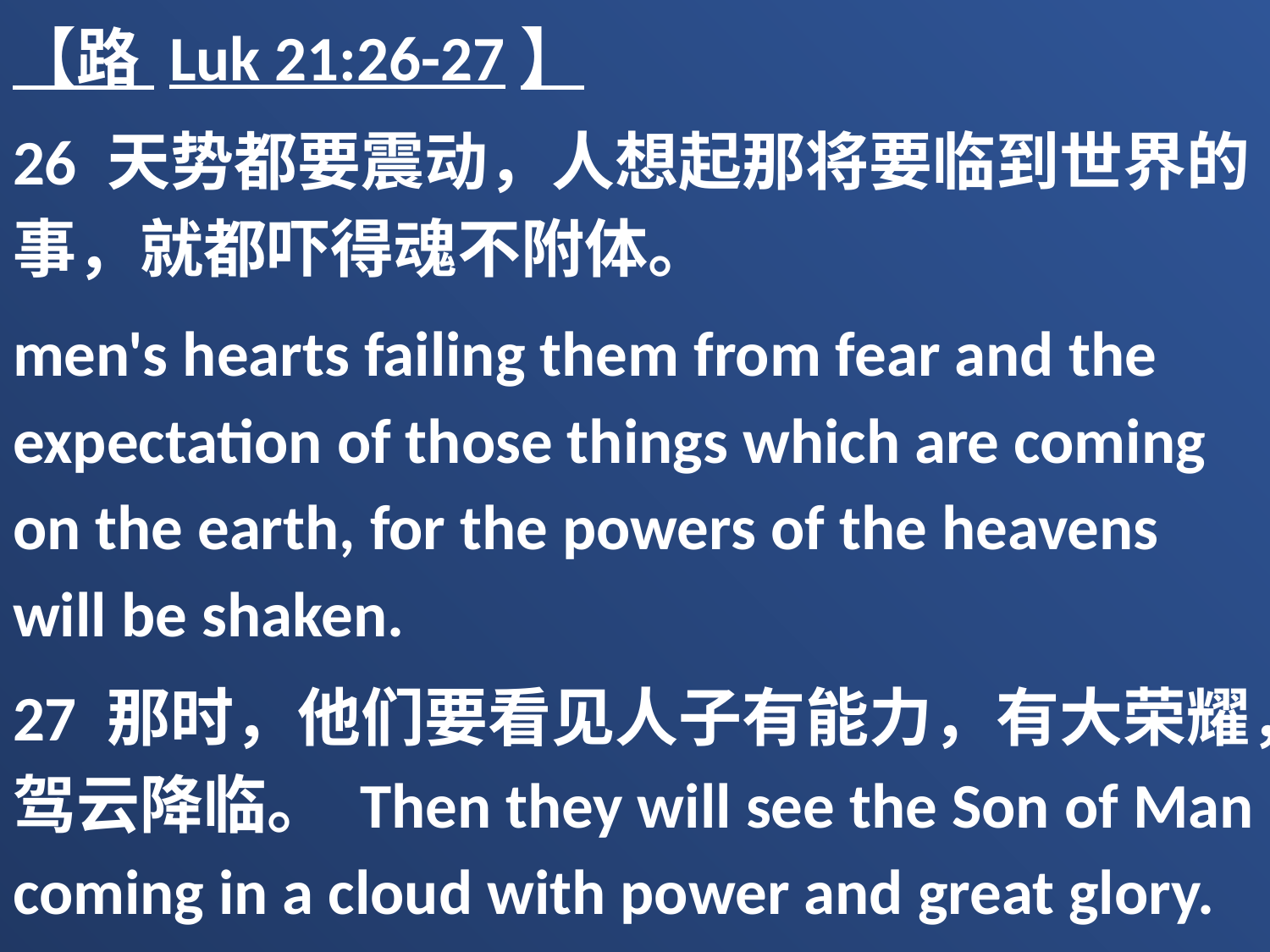

【路 Luk 21:26-27】
26 天势都要震动，人想起那将要临到世界的事，就都吓得魂不附体。
men's hearts failing them from fear and the expectation of those things which are coming on the earth, for the powers of the heavens will be shaken.
27 那时，他们要看见人子有能力，有大荣耀，驾云降临。 Then they will see the Son of Man coming in a cloud with power and great glory.